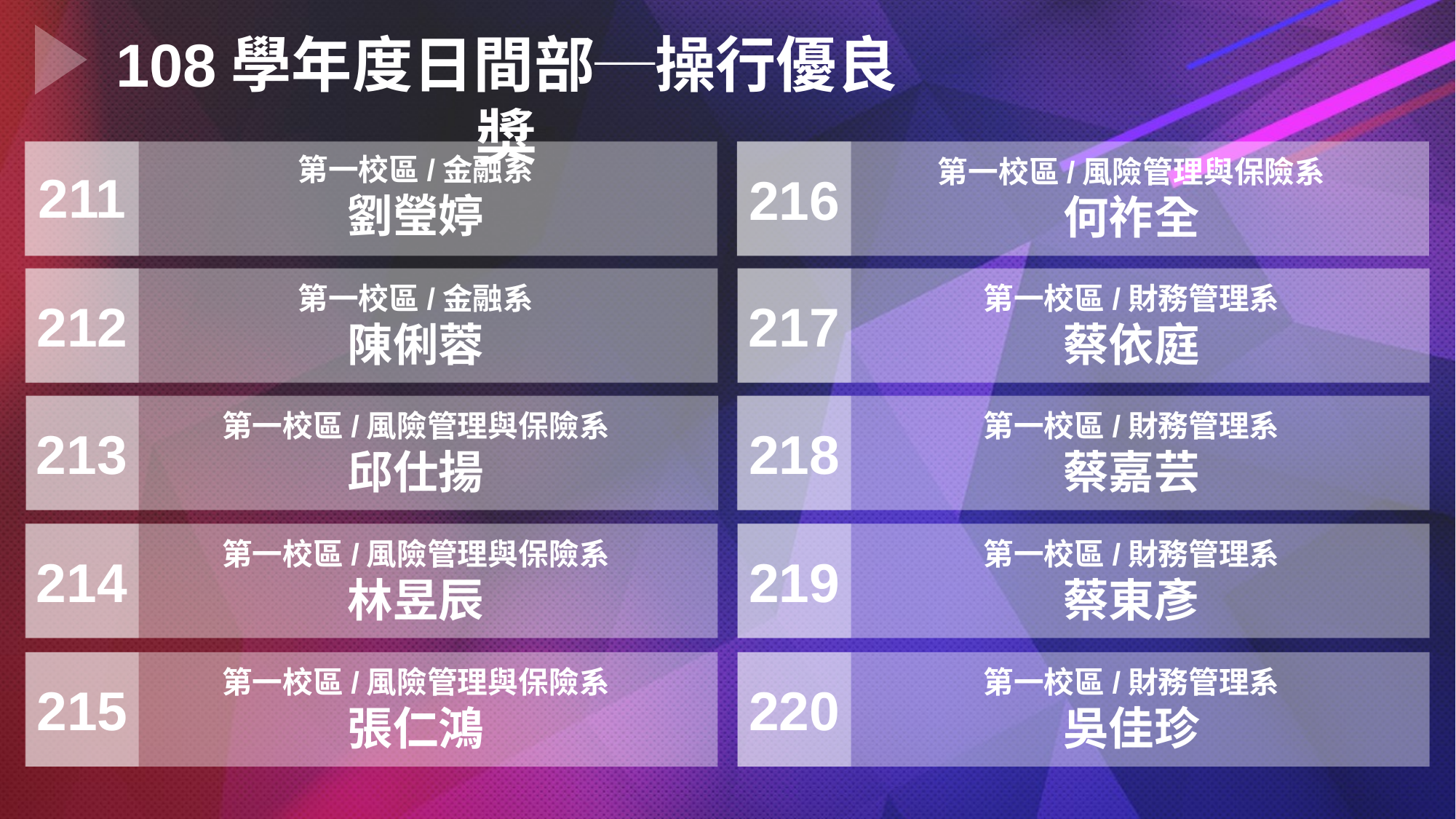

108學年度日間部─操行優良獎

第一校區/金融系
劉瑩婷
第一校區/風險管理與保險系
何祚全
211
216

第一校區/金融系
陳俐蓉
第一校區/財務管理系
蔡依庭
217
212

第一校區/風險管理與保險系
邱仕揚
第一校區/財務管理系
蔡嘉芸
218
213

第一校區/風險管理與保險系
林昱辰
第一校區/財務管理系
蔡東彥
214
219

第一校區/風險管理與保險系
張仁鴻
第一校區/財務管理系
吳佳珍
215
220